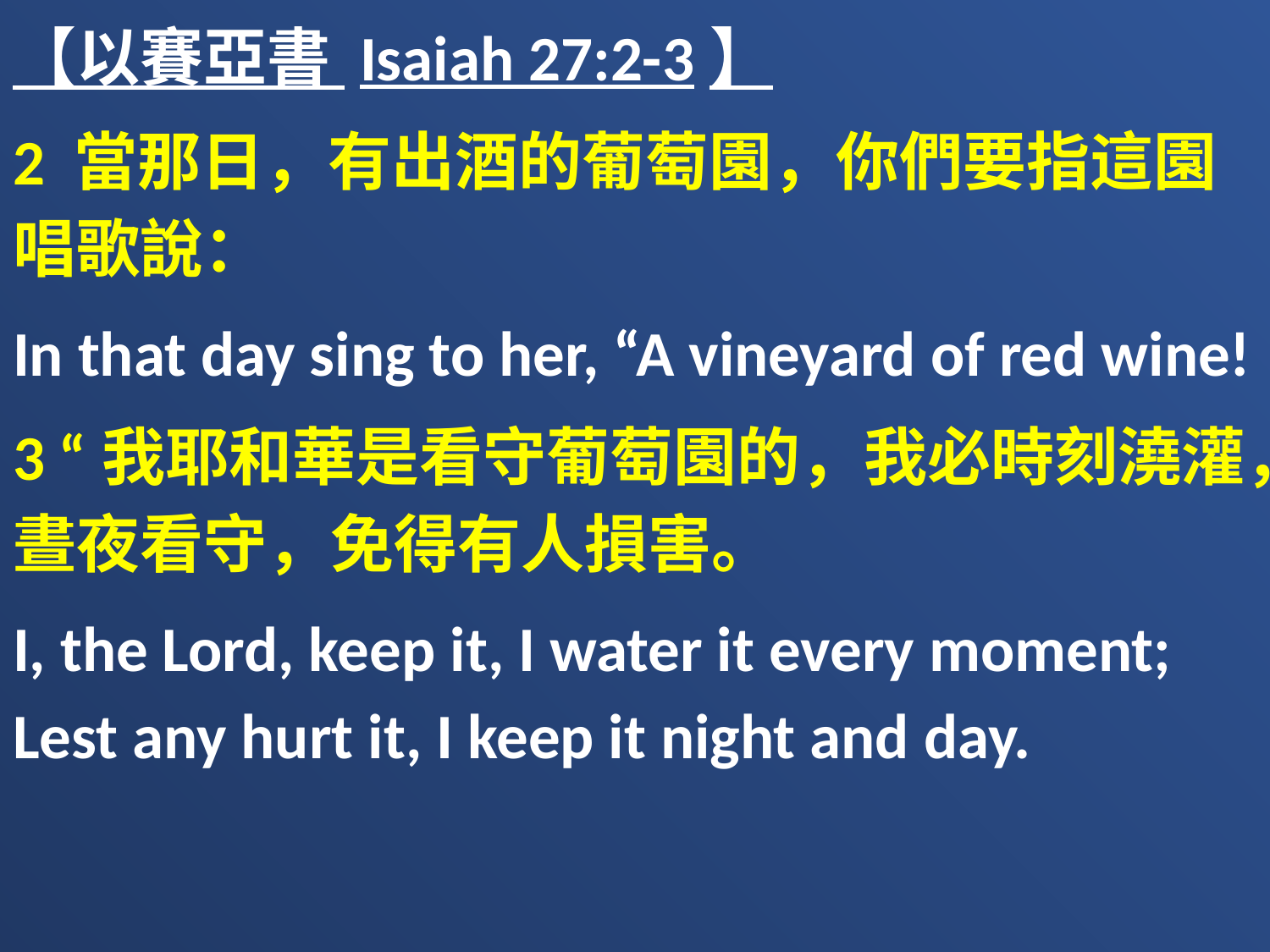

【以賽亞書 Isaiah 27:2-3】
2 當那日，有出酒的葡萄園，你們要指這園唱歌說：
In that day sing to her, “A vineyard of red wine!
3 “我耶和華是看守葡萄園的，我必時刻澆灌，晝夜看守，免得有人損害。
I, the Lord, keep it, I water it every moment; Lest any hurt it, I keep it night and day.